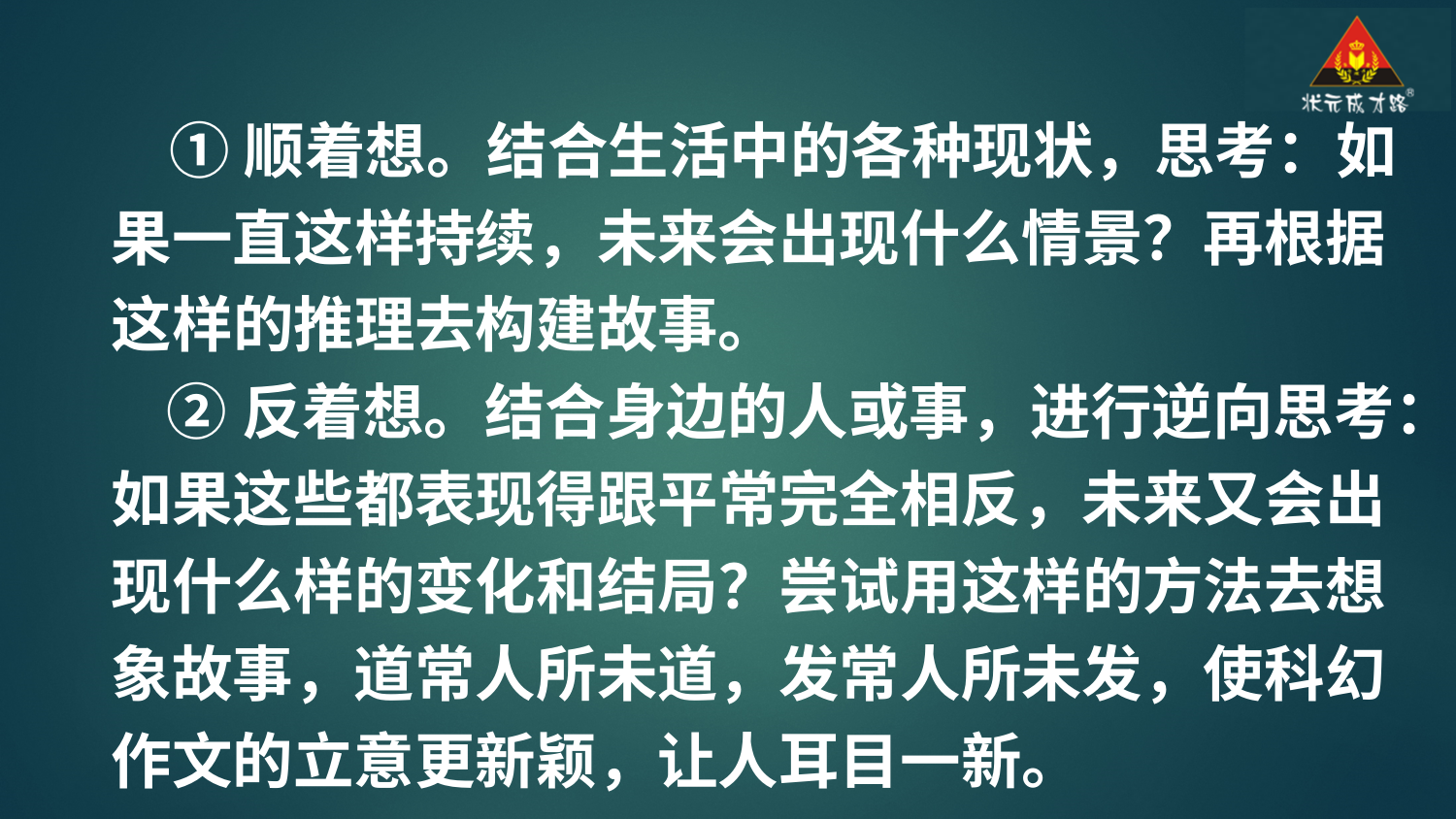

①顺着想。结合生活中的各种现状，思考：如果一直这样持续，未来会出现什么情景？再根据这样的推理去构建故事。
    ②反着想。结合身边的人或事，进行逆向思考：如果这些都表现得跟平常完全相反，未来又会出现什么样的变化和结局？尝试用这样的方法去想象故事，道常人所未道，发常人所未发，使科幻作文的立意更新颖，让人耳目一新。